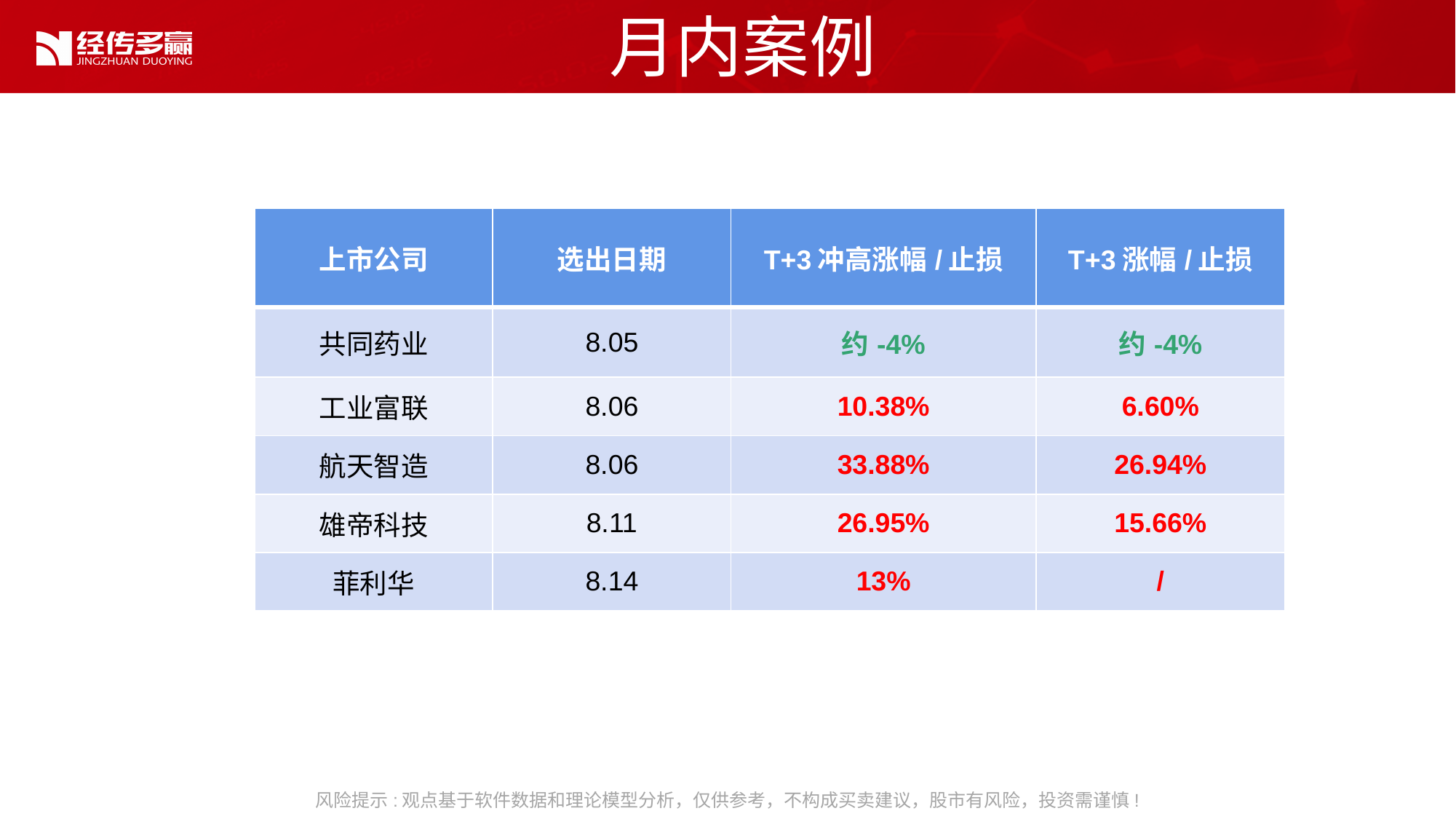

月内案例
| 上市公司 | 选出日期 | T+3冲高涨幅/止损 | T+3涨幅/止损 |
| --- | --- | --- | --- |
| 共同药业 | 8.05 | 约-4% | 约-4% |
| 工业富联 | 8.06 | 10.38% | 6.60% |
| 航天智造 | 8.06 | 33.88% | 26.94% |
| 雄帝科技 | 8.11 | 26.95% | 15.66% |
| 菲利华 | 8.14 | 13% | / |
风险提示:观点基于软件数据和理论模型分析，仅供参考，不构成买卖建议，股市有风险，投资需谨慎!